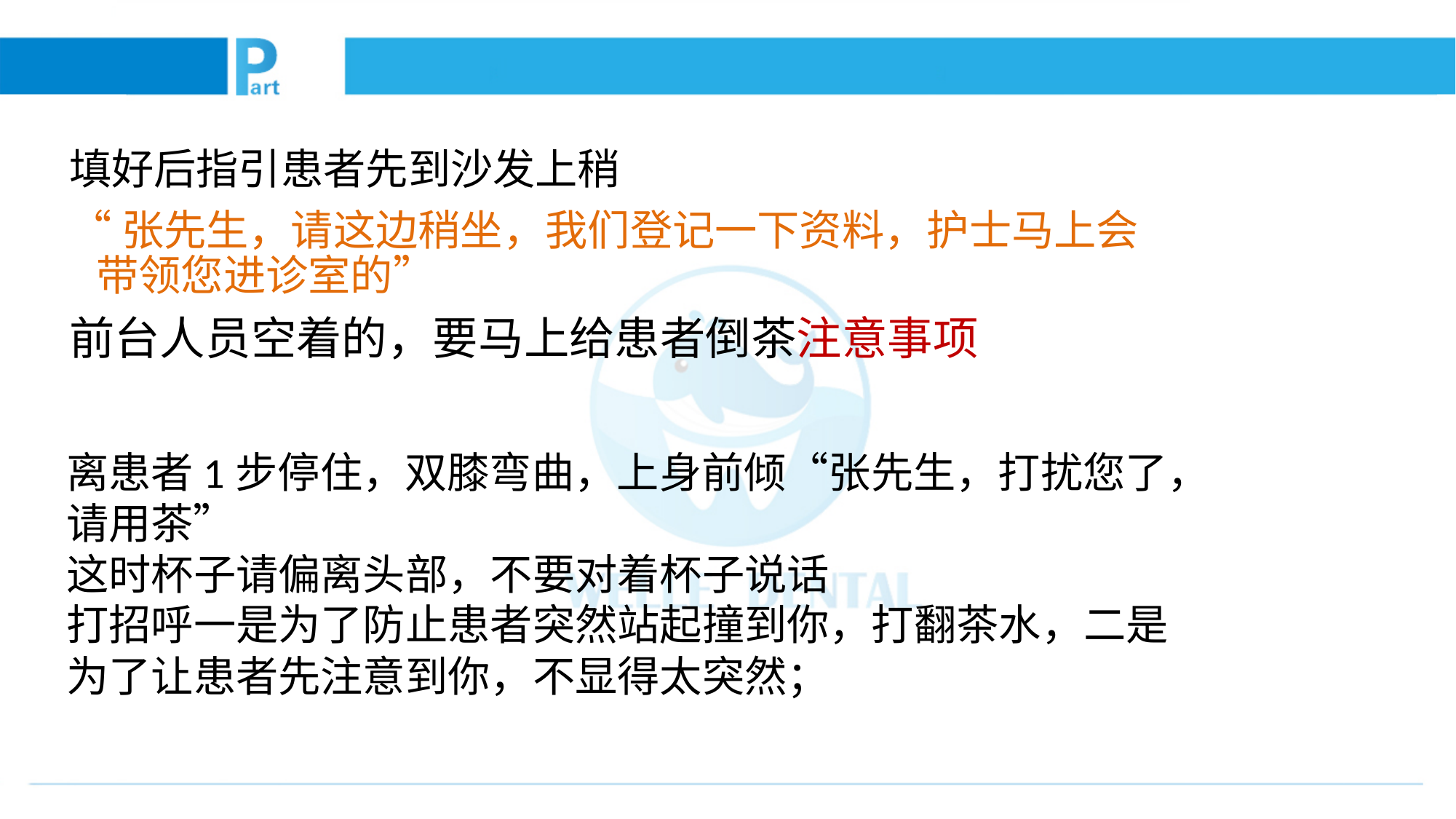

填好后指引患者先到沙发上稍
“张先生，请这边稍坐，我们登记一下资料，护士马上会带领您进诊室的”
前台人员空着的，要马上给患者倒茶注意事项
离患者1步停住，双膝弯曲，上身前倾“张先生，打扰您了，请用茶”
这时杯子请偏离头部，不要对着杯子说话
打招呼一是为了防止患者突然站起撞到你，打翻茶水，二是为了让患者先注意到你，不显得太突然；